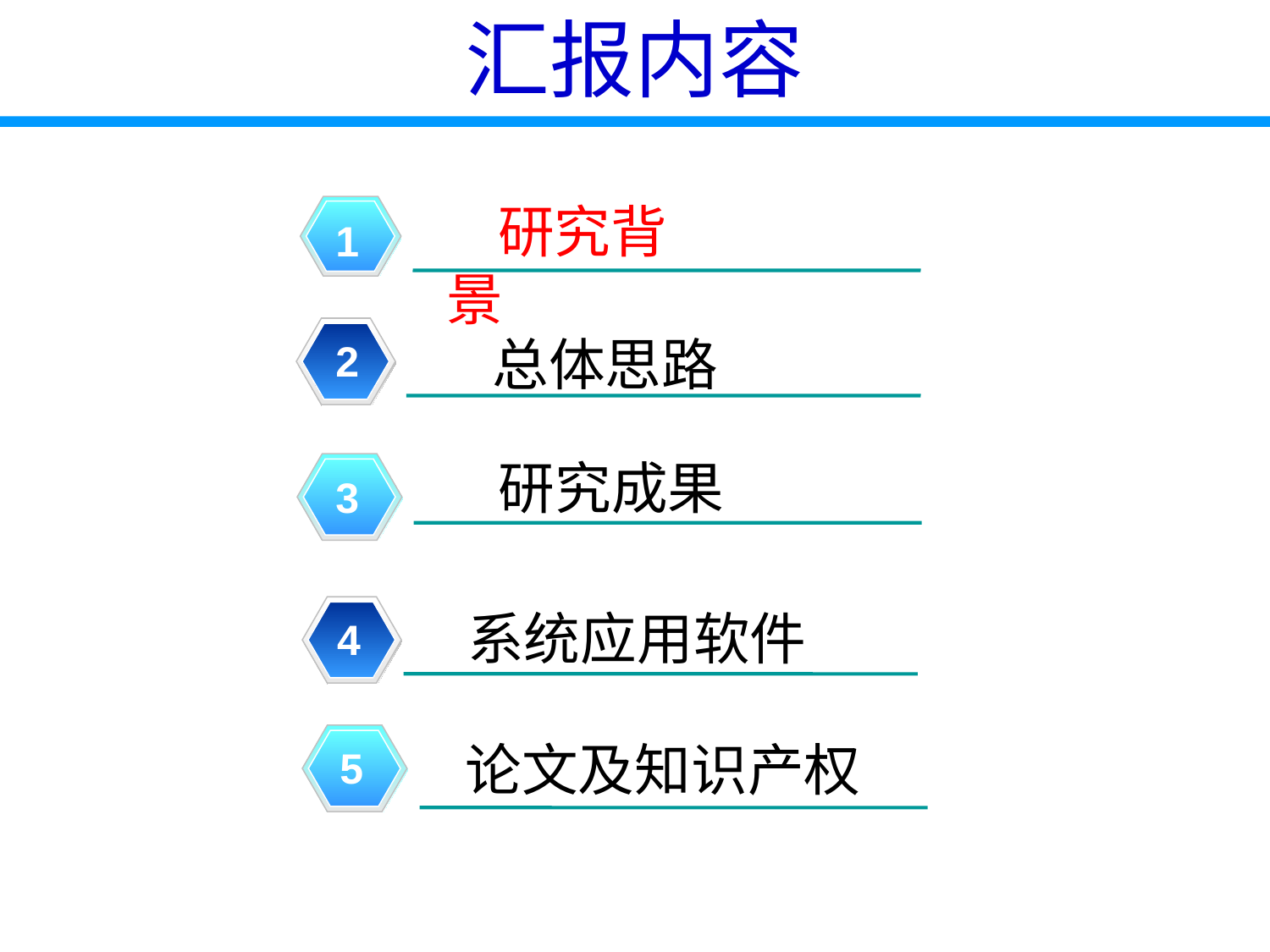

汇报内容
   研究背景

1

总体思路
2

研究成果

3

系统应用软件
4

 论文及知识产权

5